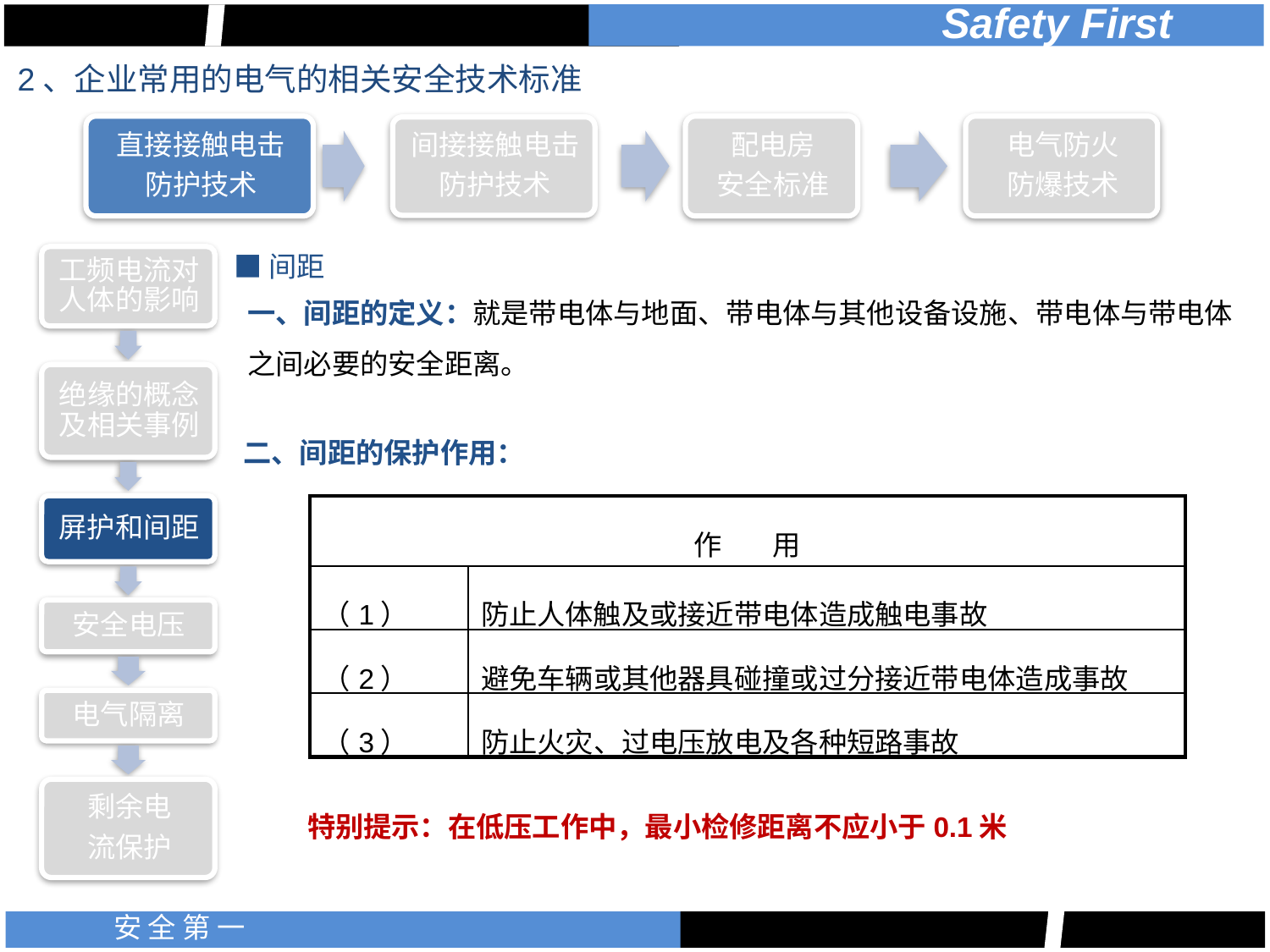

2、企业常用的电气的相关安全技术标准
直接接触电击
防护技术

间接接触电击
防护技术

配电房
安全标准

电气防火
防爆技术
■间距
工频电流对人体的影响

绝缘的概念及相关事例

屏护和间距

安全电压

电气隔离

剩余电
流保护
一、间距的定义：就是带电体与地面、带电体与其他设备设施、带电体与带电体
之间必要的安全距离。
二、间距的保护作用：
| 作 用 |  |
| --- | --- |
| （1） | 防止人体触及或接近带电体造成触电事故 |
| （2） | 避免车辆或其他器具碰撞或过分接近带电体造成事故 |
| （3） | 防止火灾、过电压放电及各种短路事故 |
特别提示：在低压工作中，最小检修距离不应小于0.1米